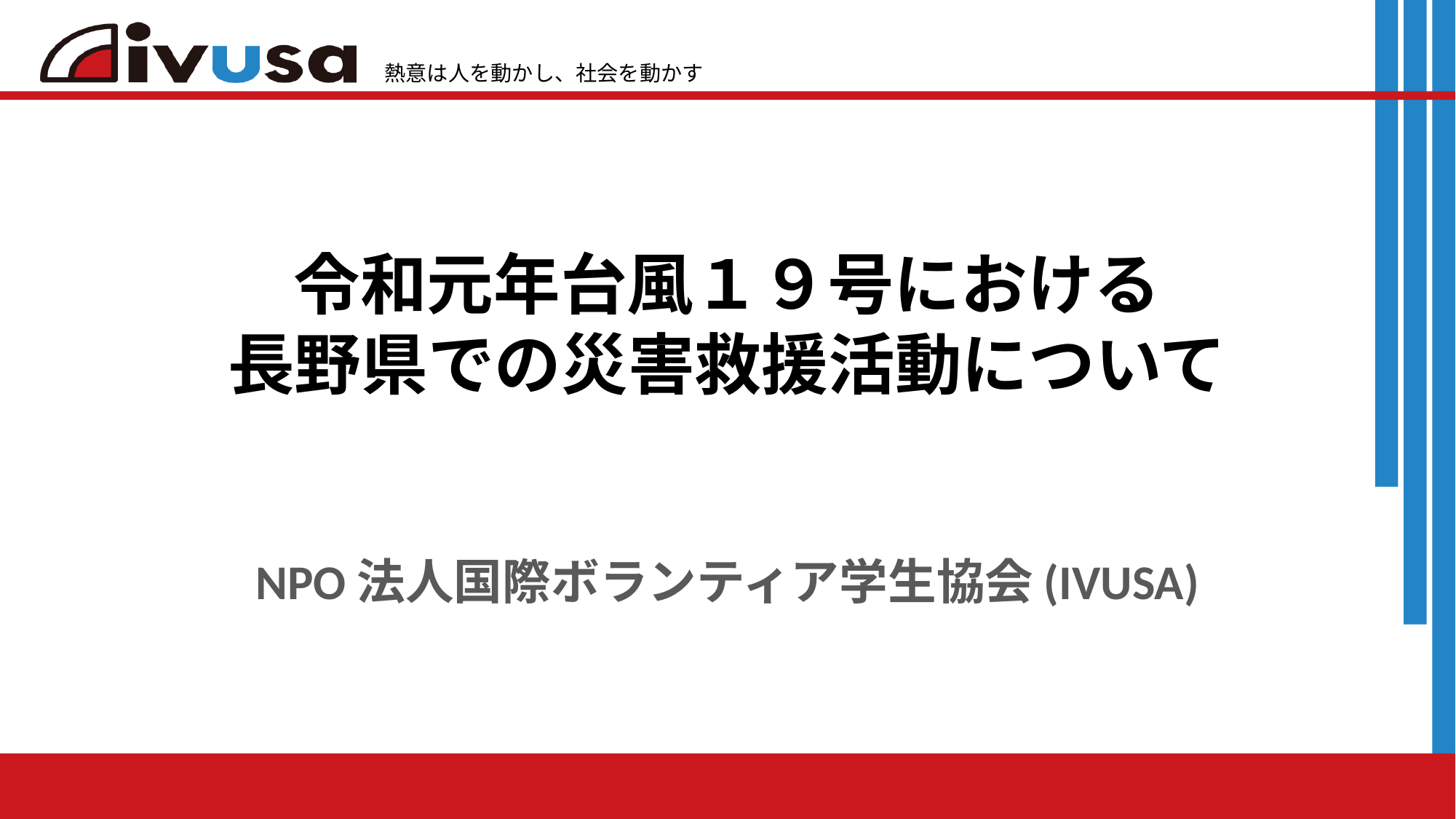

# 令和元年台風１９号における 長野県での災害救援活動について

NPO法人国際ボランティア学生協会(IVUSA)